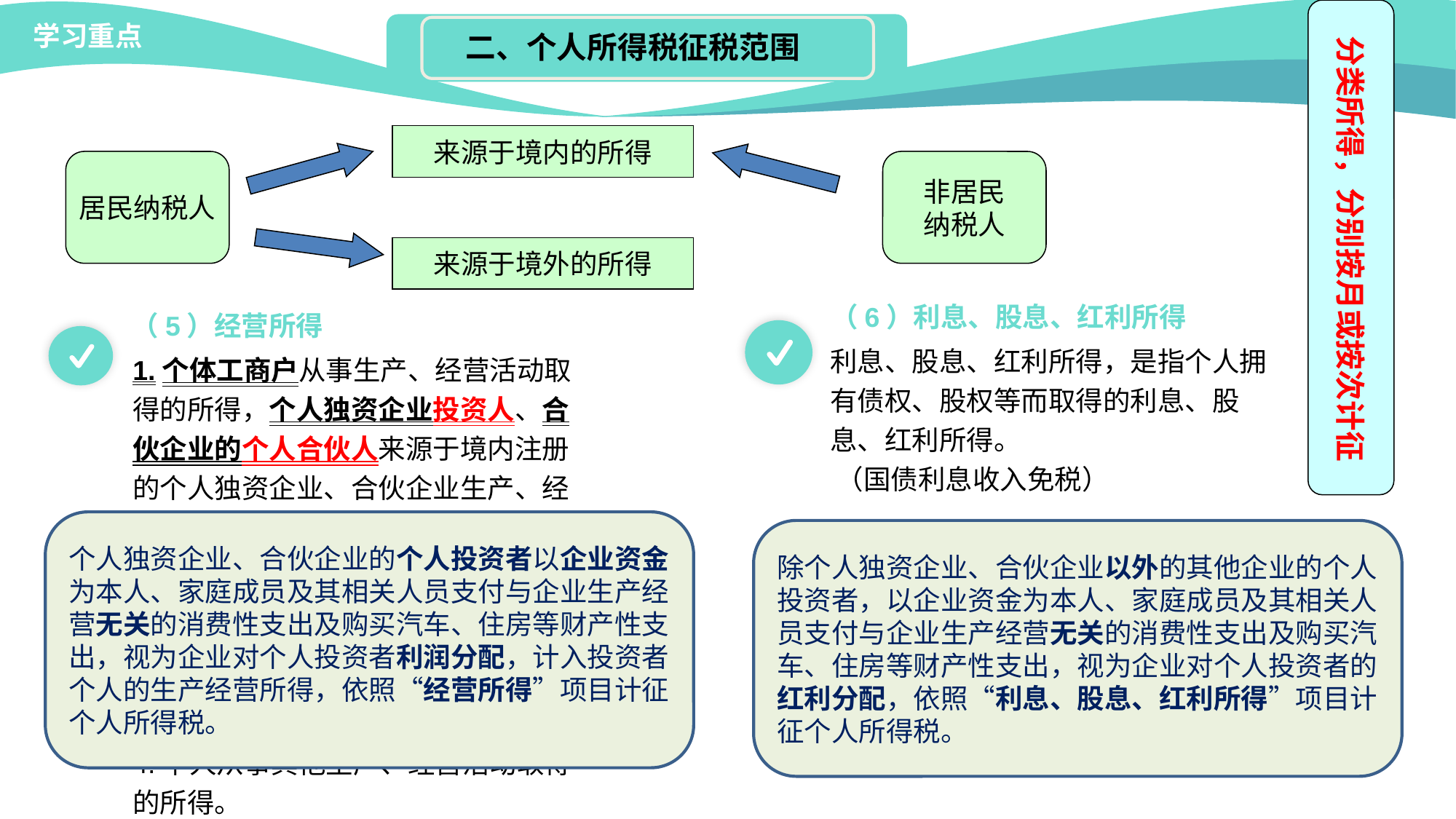

分类所得，分别按月或按次计征

学习重点

二、个人所得税征税范围
来源于境内的所得
居民纳税人

非居民
纳税人

来源于境外的所得
（6）利息、股息、红利所得

利息、股息、红利所得，是指个人拥有债权、股权等而取得的利息、股息、红利所得。
 （国债利息收入免税）
（5）经营所得

1.个体工商户从事生产、经营活动取得的所得，个人独资企业投资人、合伙企业的个人合伙人来源于境内注册的个人独资企业、合伙企业生产、经营的所得；
2.个人依法从事办学、医疗、咨询以及其他有偿服务活动取得的所得；
3.个人对企业、事业单位承包经营、承租经营以及转包、转租取得的所得；
4.个人从事其他生产、经营活动取得的所得。
个人独资企业、合伙企业的个人投资者以企业资金为本人、家庭成员及其相关人员支付与企业生产经营无关的消费性支出及购买汽车、住房等财产性支出，视为企业对个人投资者利润分配，计入投资者个人的生产经营所得，依照“经营所得”项目计征个人所得税。
除个人独资企业、合伙企业以外的其他企业的个人投资者，以企业资金为本人、家庭成员及其相关人员支付与企业生产经营无关的消费性支出及购买汽车、住房等财产性支出，视为企业对个人投资者的红利分配，依照“利息、股息、红利所得”项目计征个人所得税。